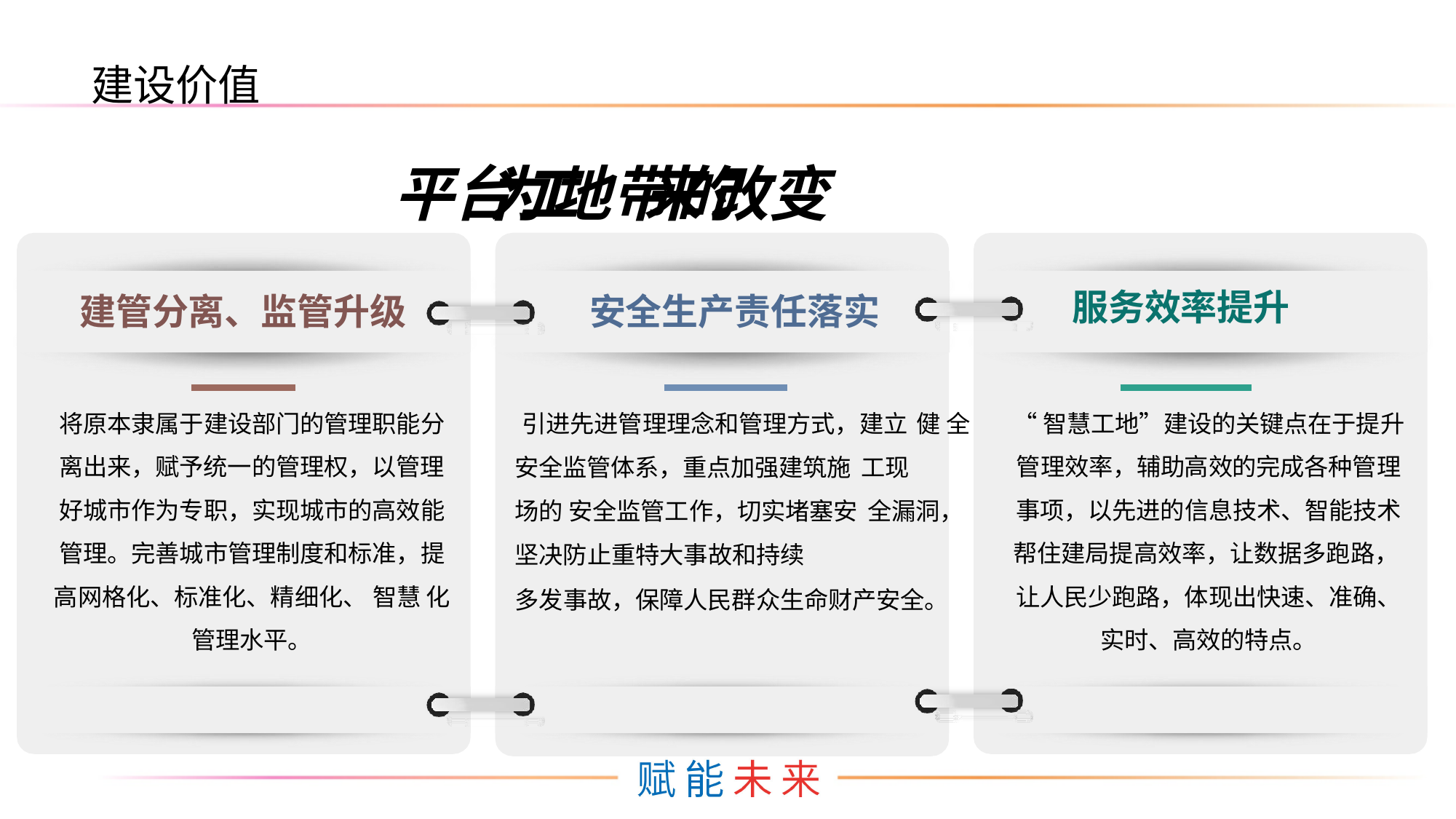

建设价值
平台为工地带来的改变

建管分离、监管升级
安全生产责任落实
服务效率提升

引进先进管理理念和管理方式，建立 健 全安全监管体系，重点加强建筑施 工现
场的 安全监管工作，切实堵塞安 全漏洞，  坚决防止重特大事故和持续
多发事故，保障人民群众生命财产安全。
将原本隶属于建设部门的管理职能分 离出来，赋予统一的管理权，以管理 好城市作为专职，实现城市的高效能 管理。完善城市管理制度和标准，提 高网格化、标准化、精细化、 智慧 化管理水平。
“智慧工地”建设的关键点在于提升 管理效率，辅助高效的完成各种管理 事项，以先进的信息技术、智能技术 帮住建局提高效率，让数据多跑路，  让人民少跑路，体现出快速、准确、 实时、高效的特点。